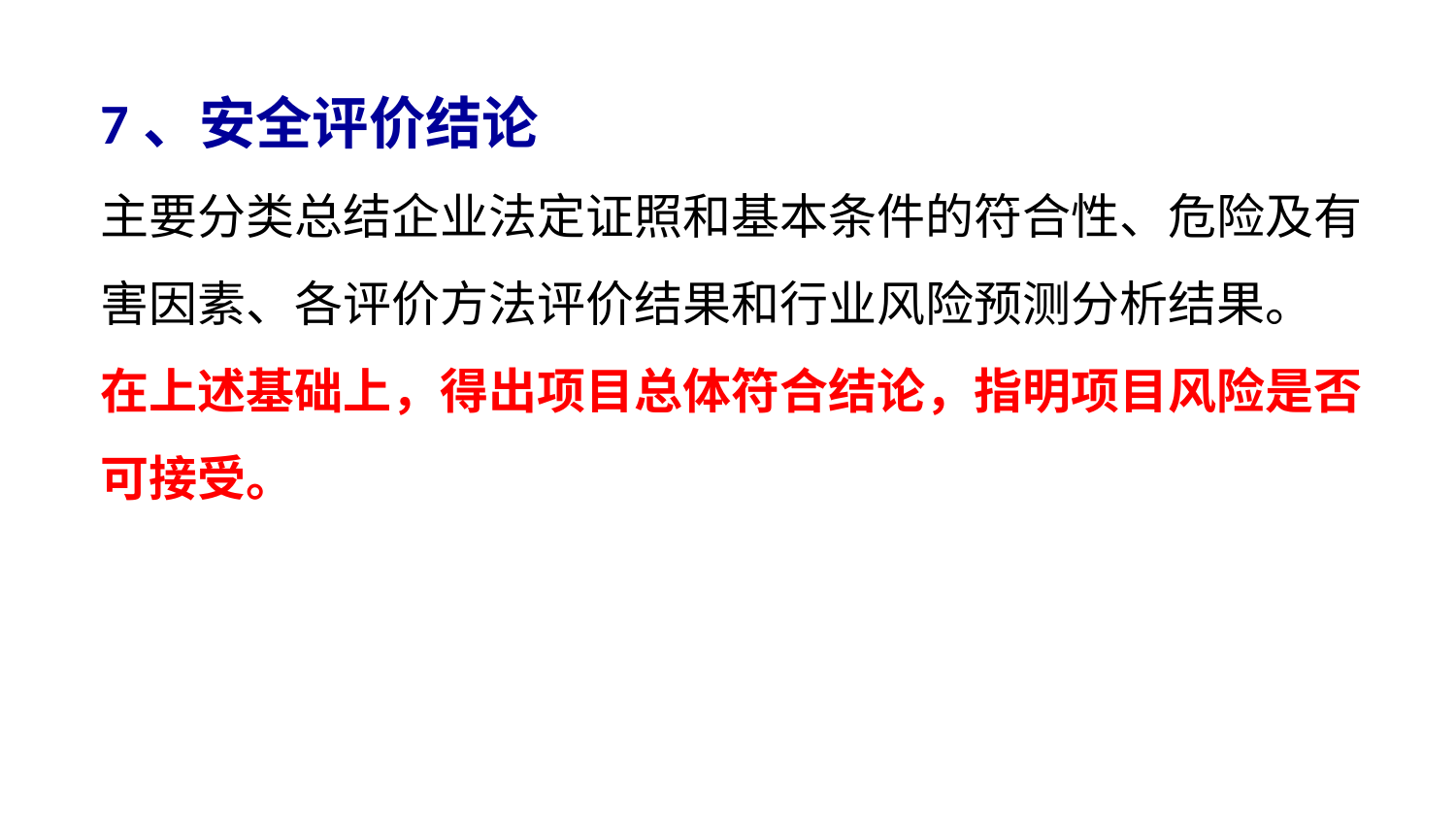

7、安全评价结论
主要分类总结企业法定证照和基本条件的符合性、危险及有害因素、各评价方法评价结果和行业风险预测分析结果。
在上述基础上，得出项目总体符合结论，指明项目风险是否可接受。